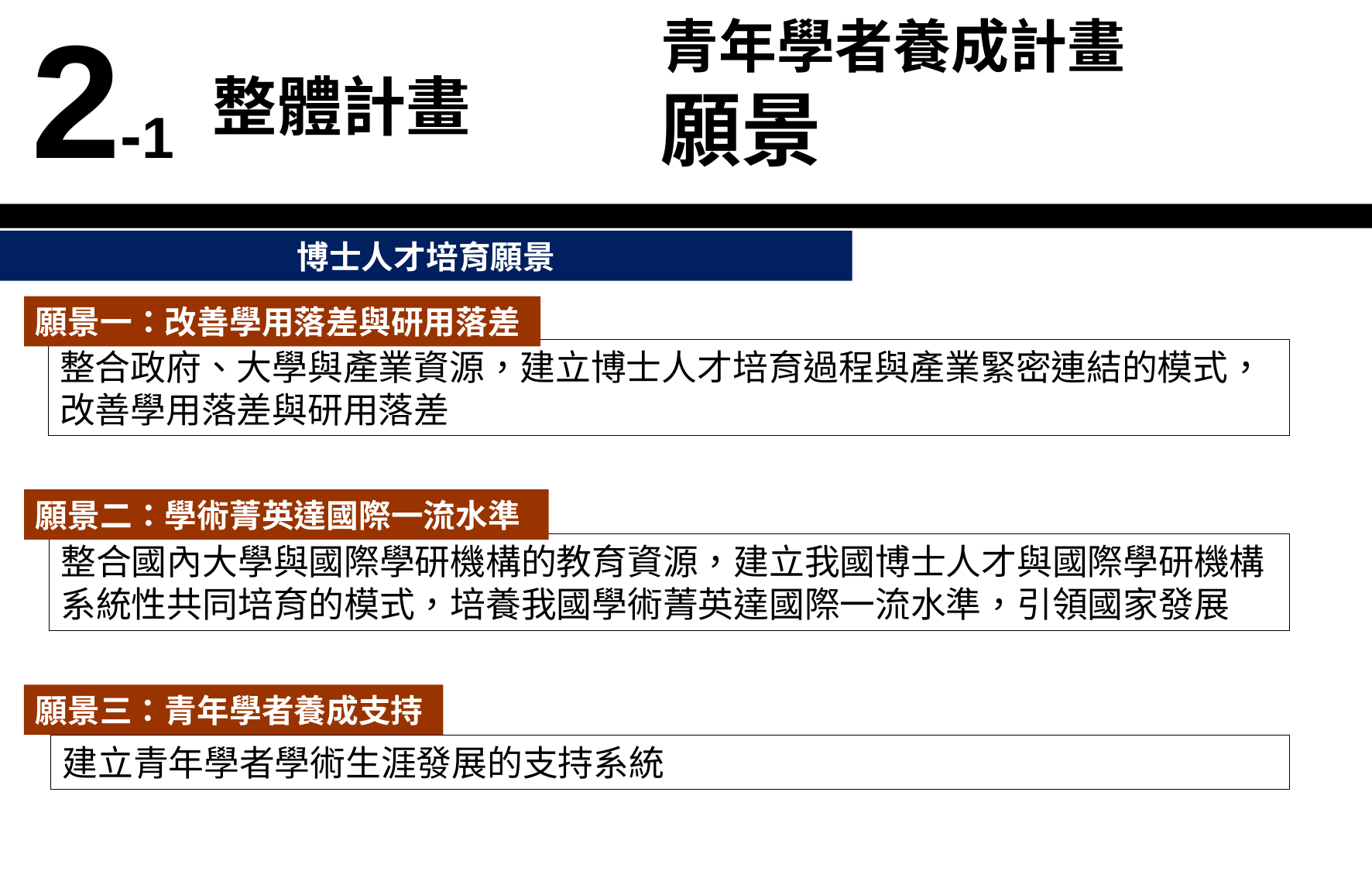

| 2-1 | 整體計畫 |
| --- | --- |
青年學者養成計畫
願景
博士人才培育願景
願景一：改善學用落差與研用落差
整合政府、大學與產業資源，建立博士人才培育過程與產業緊密連結的模式，改善學用落差與研用落差
願景二：學術菁英達國際一流水準
整合國內大學與國際學研機構的教育資源，建立我國博士人才與國際學研機構系統性共同培育的模式，培養我國學術菁英達國際一流水準，引領國家發展
願景三：青年學者養成支持
建立青年學者學術生涯發展的支持系統